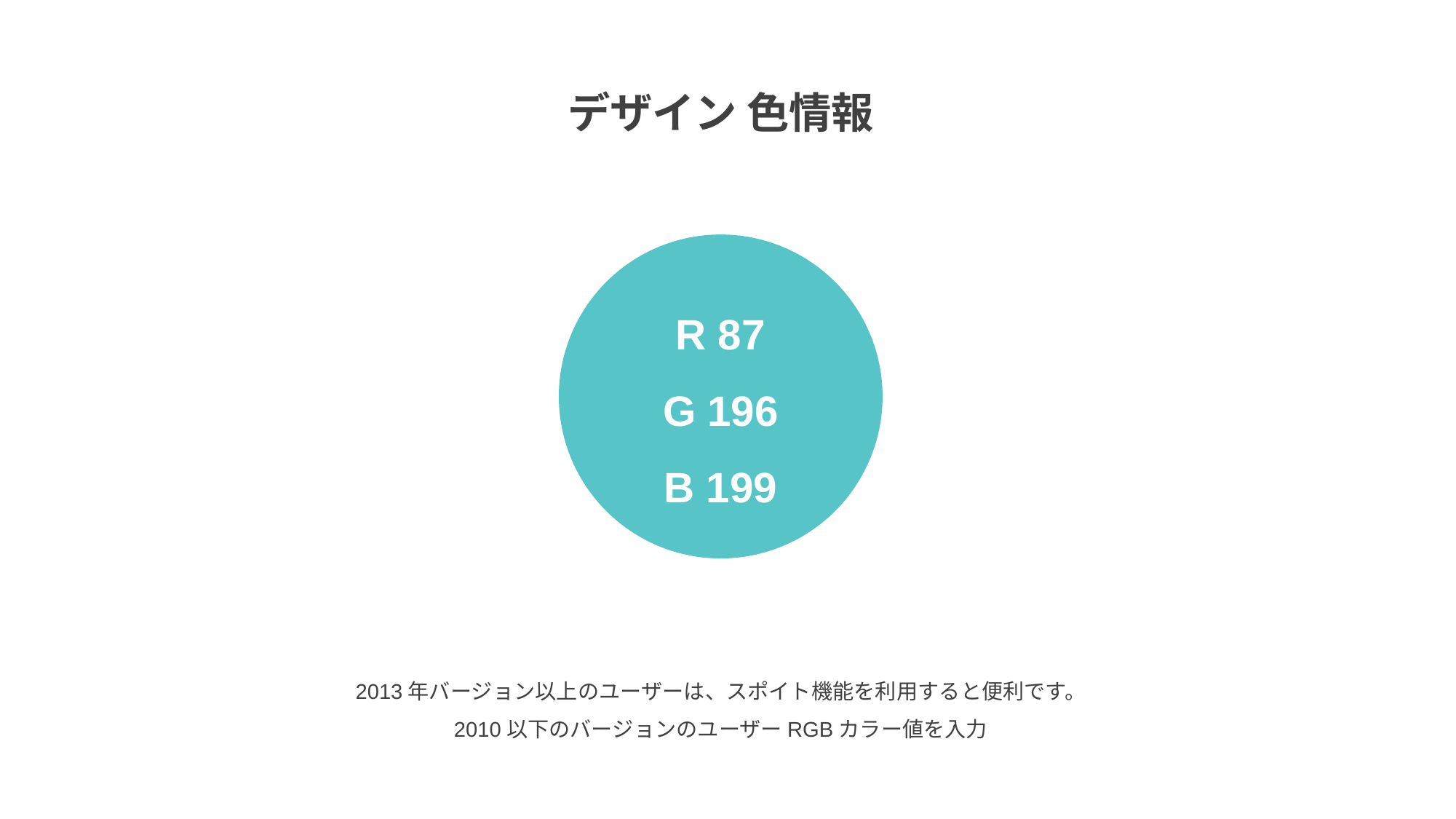

デザイン 色情報
R 87
G 196
B 199
2013年バージョン以上のユーザーは、スポイト機能を利用すると便利です。
2010以下のバージョンのユーザーRGBカラー値を入力